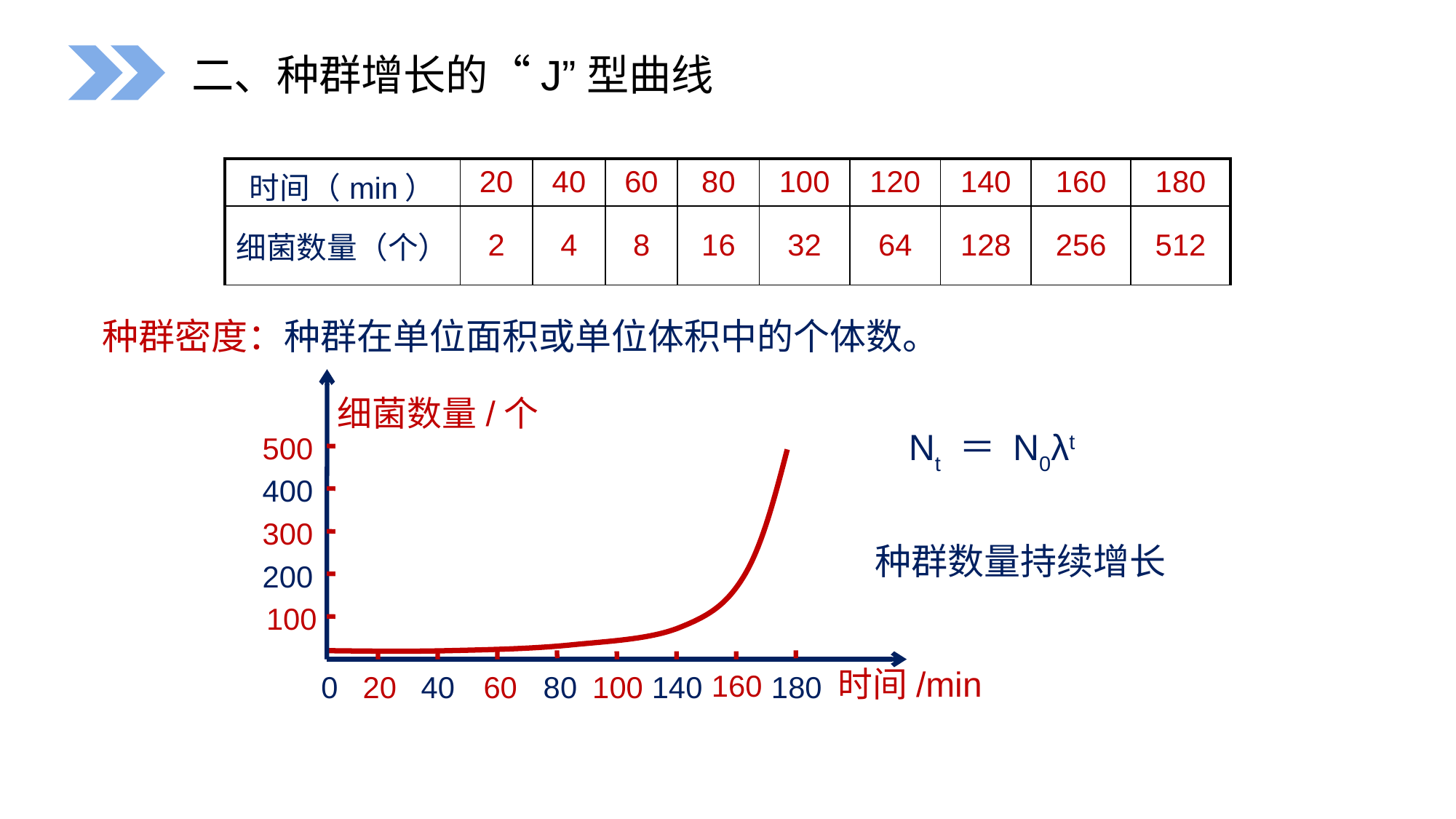

二、种群增长的“J”型曲线
| 时间（min） | 20 | 40 | 60 | 80 | 100 | 120 | 140 | 160 | 180 |
| --- | --- | --- | --- | --- | --- | --- | --- | --- | --- |
| 细菌数量（个） | 2 | 4 | 8 | 16 | 32 | 64 | 128 | 256 | 512 |
种群密度：种群在单位面积或单位体积中的个体数。
细菌数量/个
Nt ＝ N0λt
500

400
300
种群数量持续增长
200
100

时间/min
160
0
20
40
60
80
100
140
180